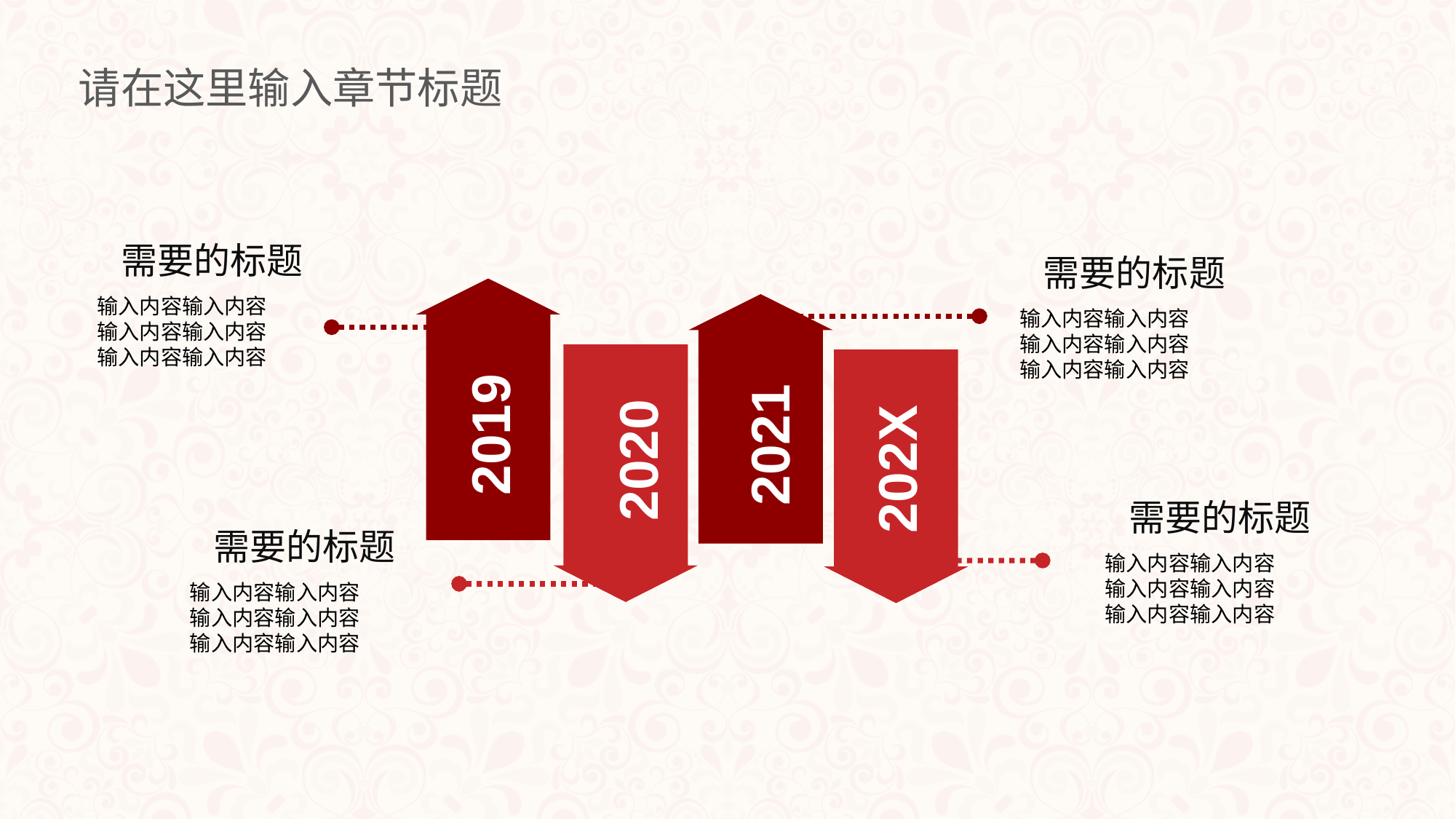

请在这里输入章节标题
需要的标题
输入内容输入内容
输入内容输入内容
输入内容输入内容

需要的标题
输入内容输入内容
输入内容输入内容
输入内容输入内容

2019

2021

202X

2020
需要的标题
输入内容输入内容
输入内容输入内容
输入内容输入内容

需要的标题
输入内容输入内容
输入内容输入内容
输入内容输入内容